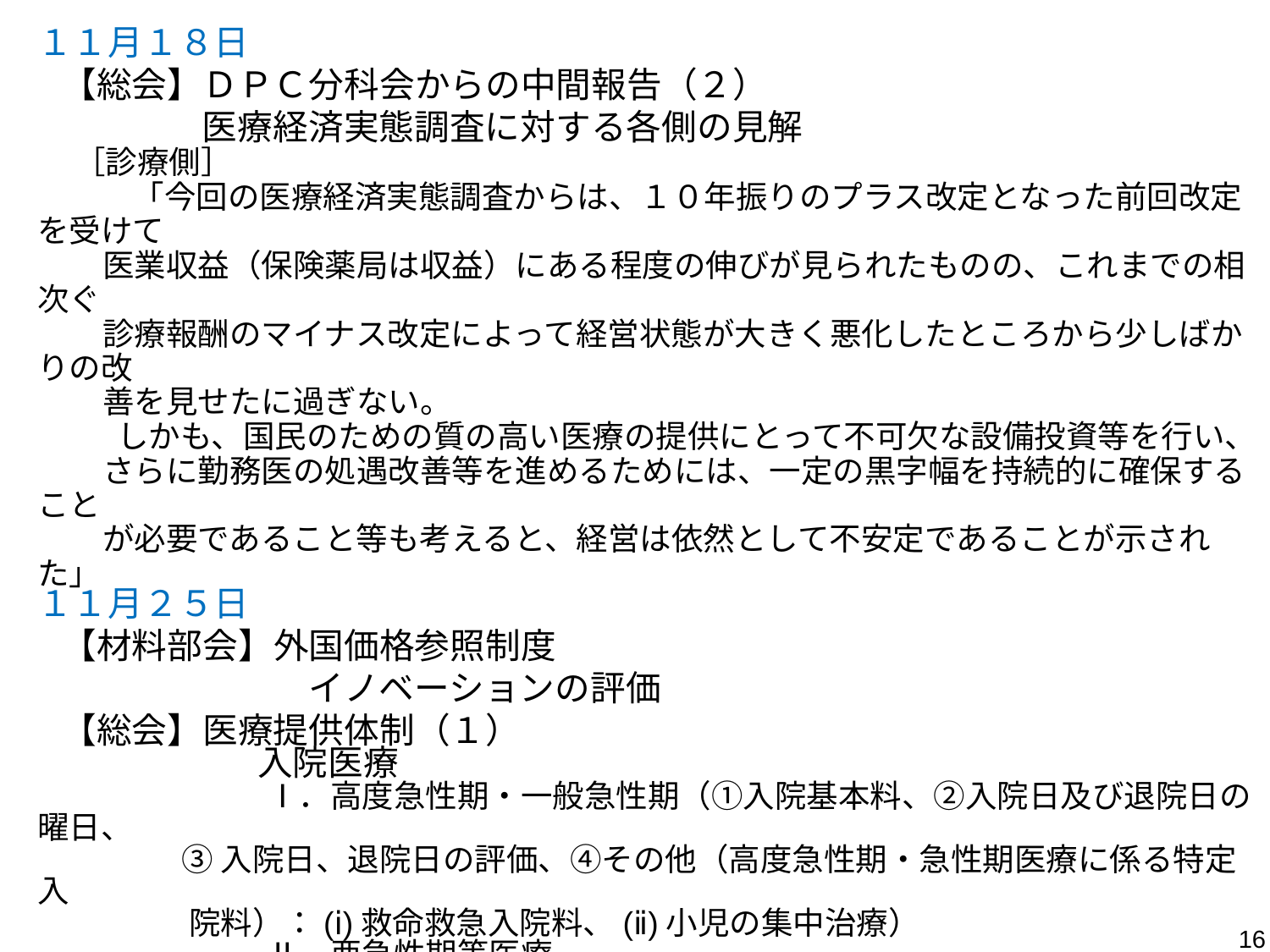

１１月１８日
  【総会】ＤＰＣ分科会からの中間報告（２）
　　　　   医療経済実態調査に対する各側の見解
    ［診療側］
　　　「今回の医療経済実態調査からは、１０年振りのプラス改定となった前回改定を受けて
        医業収益（保険薬局は収益）にある程度の伸びが見られたものの、これまでの相次ぐ
        診療報酬のマイナス改定によって経営状態が大きく悪化したところから少しばかりの改
        善を見せたに過ぎない。
          しかも、国民のための質の高い医療の提供にとって不可欠な設備投資等を行い、
        さらに勤務医の処遇改善等を進めるためには、一定の黒字幅を持続的に確保すること
        が必要であること等も考えると、経営は依然として不安定であることが示された」
１１月２５日
  【材料部会】外国価格参照制度
　　　　　　　   イノベーションの評価
  【総会】医療提供体制（１）
　　　　　　 入院医療
　　　　　　　 Ⅰ．高度急性期・一般急性期（①入院基本料、②入院日及び退院日の曜日、
                    ③入院日、退院日の評価、④その他（高度急性期・急性期医療に係る特定入
                    院料）：(ⅰ)救命救急入院料、(ⅱ)小児の集中治療）
　　　　　　　 Ⅱ．亜急性期等医療
　　　　　　　　　亜急性期入院医療管理料と回復期リハビリテーション病棟入院料
　　　　　　　 Ⅲ．長期療養（①一般病棟の長期入院、②小児精神医療における小児入院医
                    療管理５の算定）
　　　　　　　 Ⅳ．有床診療所における入院医療
　　　　　　　 Ⅴ．地域特性
　　　　   次期診療報酬改定に対する中医協としての意見具申
16